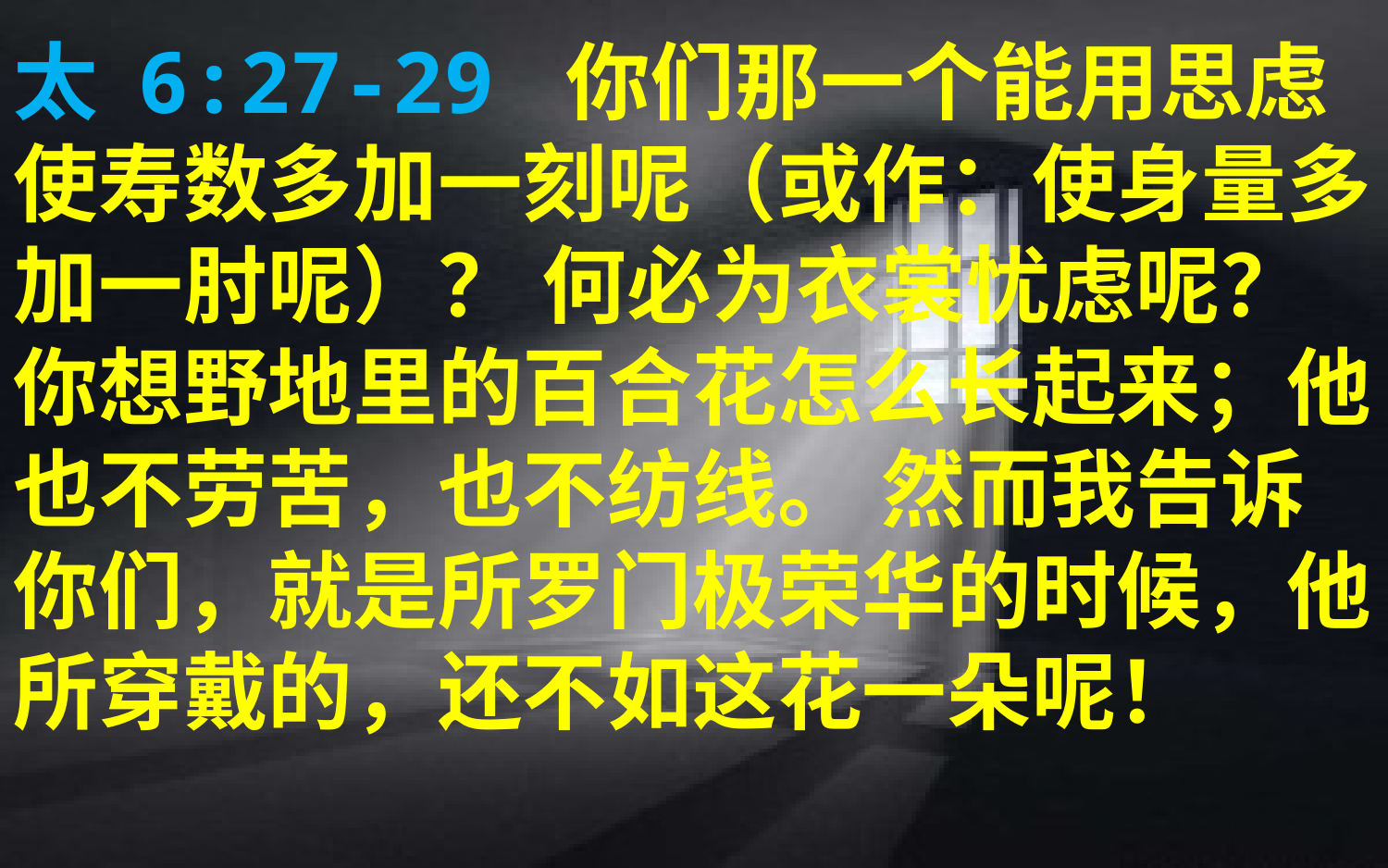

太 6:27-29 你们那一个能用思虑使寿数多加一刻呢（或作：使身量多加一肘呢）？ 何必为衣裳忧虑呢？你想野地里的百合花怎么长起来；他也不劳苦，也不纺线。 然而我告诉你们，就是所罗门极荣华的时候，他所穿戴的，还不如这花一朵呢！